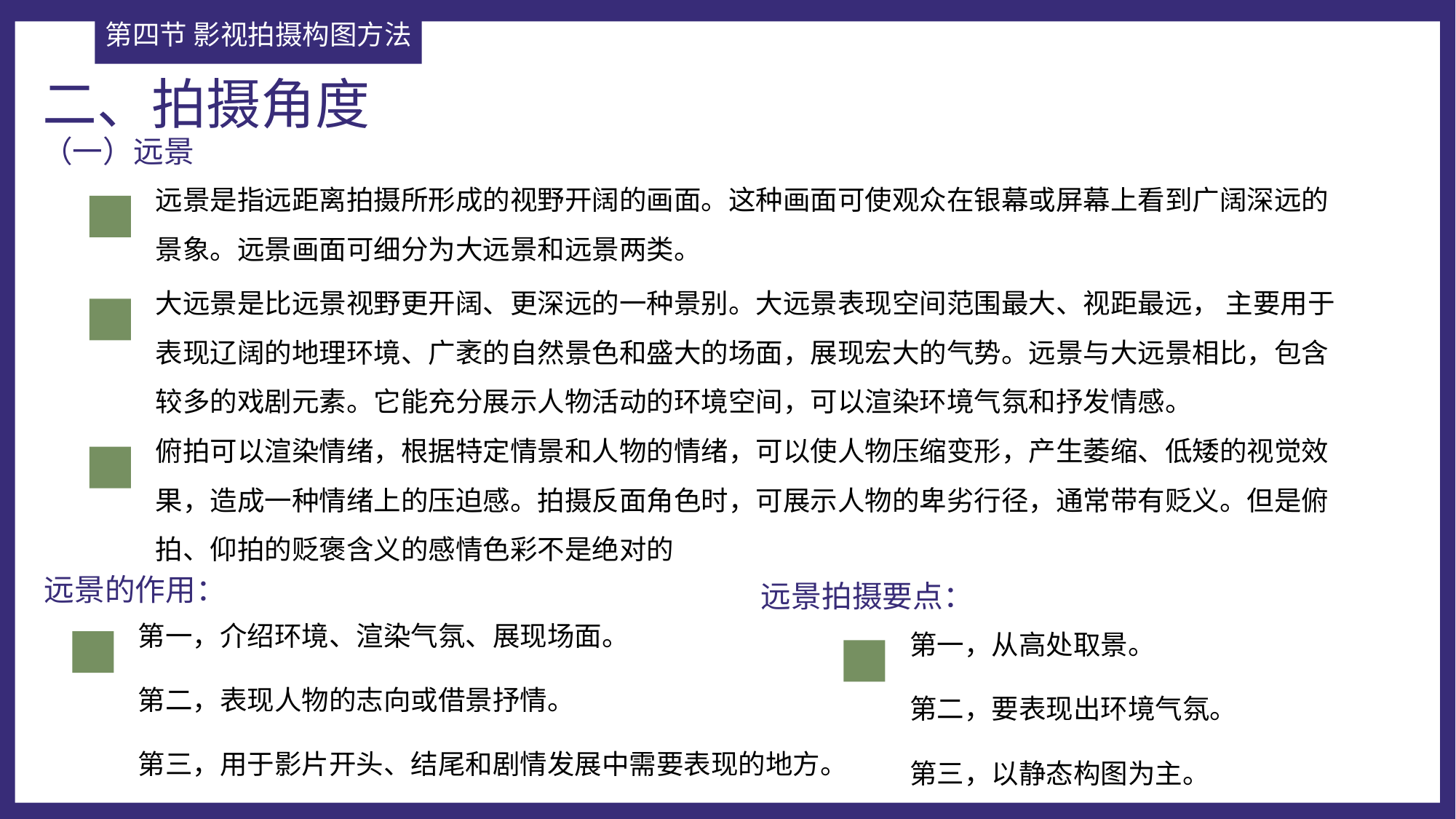

第四节 影视拍摄构图方法
二、拍摄角度
（一）远景
远景是指远距离拍摄所形成的视野开阔的画面。这种画面可使观众在银幕或屏幕上看到广阔深远的景象。远景画面可细分为大远景和远景两类。

大远景是比远景视野更开阔、更深远的一种景别。大远景表现空间范围最大、视距最远， 主要用于表现辽阔的地理环境、广袤的自然景色和盛大的场面，展现宏大的气势。远景与大远景相比，包含较多的戏剧元素。它能充分展示人物活动的环境空间，可以渲染环境气氛和抒发情感。

俯拍可以渲染情绪，根据特定情景和人物的情绪，可以使人物压缩变形，产生萎缩、低矮的视觉效果，造成一种情绪上的压迫感。拍摄反面角色时，可展示人物的卑劣行径，通常带有贬义。但是俯拍、仰拍的贬褒含义的感情色彩不是绝对的

远景的作用：
远景拍摄要点：
第一，介绍环境、渲染气氛、展现场面。
第二，表现人物的志向或借景抒情。
第三，用于影片开头、结尾和剧情发展中需要表现的地方。

第一，从高处取景。
第二，要表现出环境气氛。
第三，以静态构图为主。